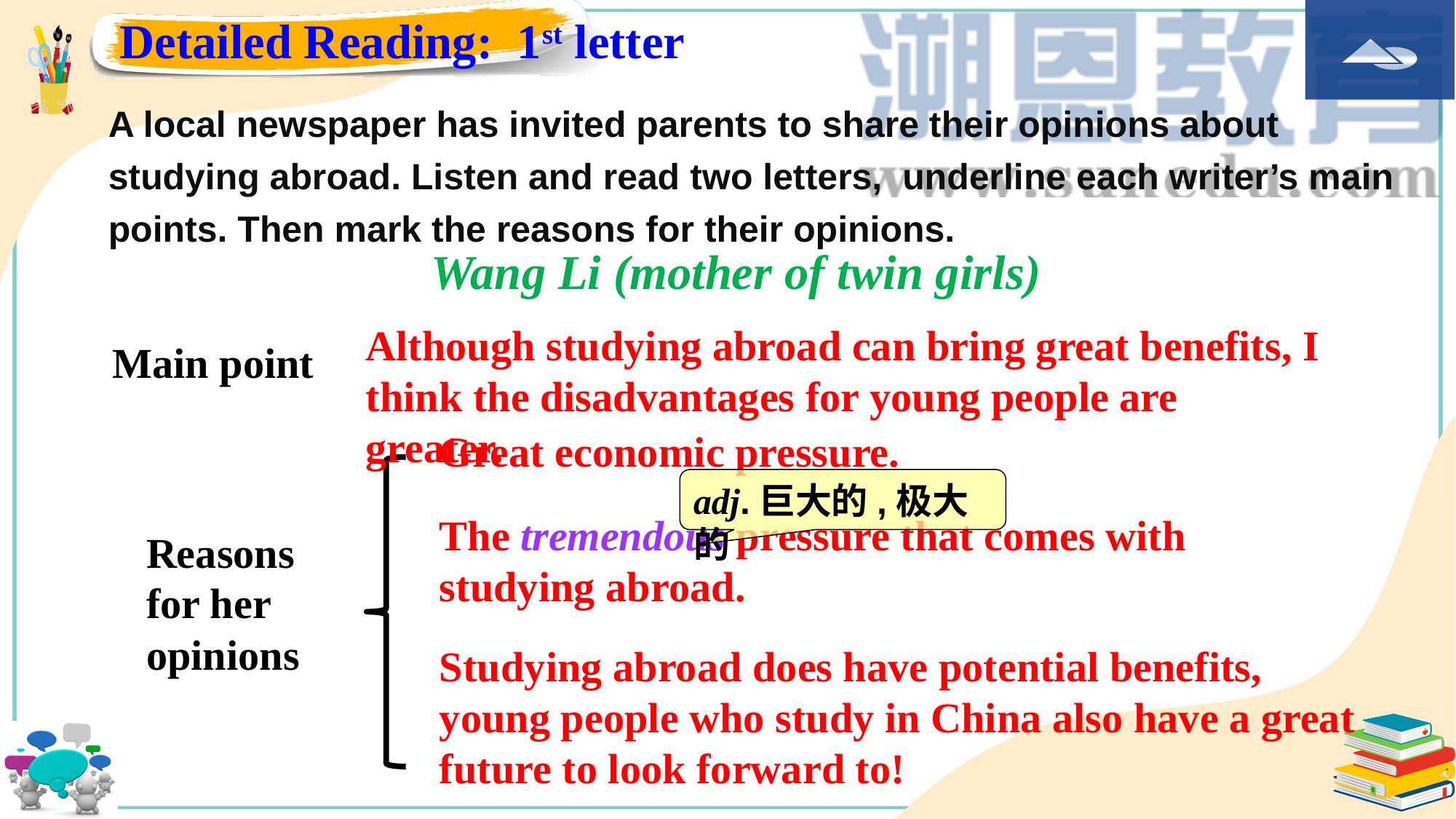

Detailed Reading:  1st letter
A local newspaper has invited parents to share their opinions about studying abroad. Listen and read two letters,  underline each writer’s main points. Then mark the reasons for their opinions.
Wang Li (mother of twin girls)
Although studying abroad can bring great benefits, I think the disadvantages for young people are greater.
Main point
Great economic pressure.

adj.巨大的,极大的
The tremendous pressure that comes with studying abroad.
Reasons for her opinions
Studying abroad does have potential benefits, young people who study in China also have a great future to look forward to!